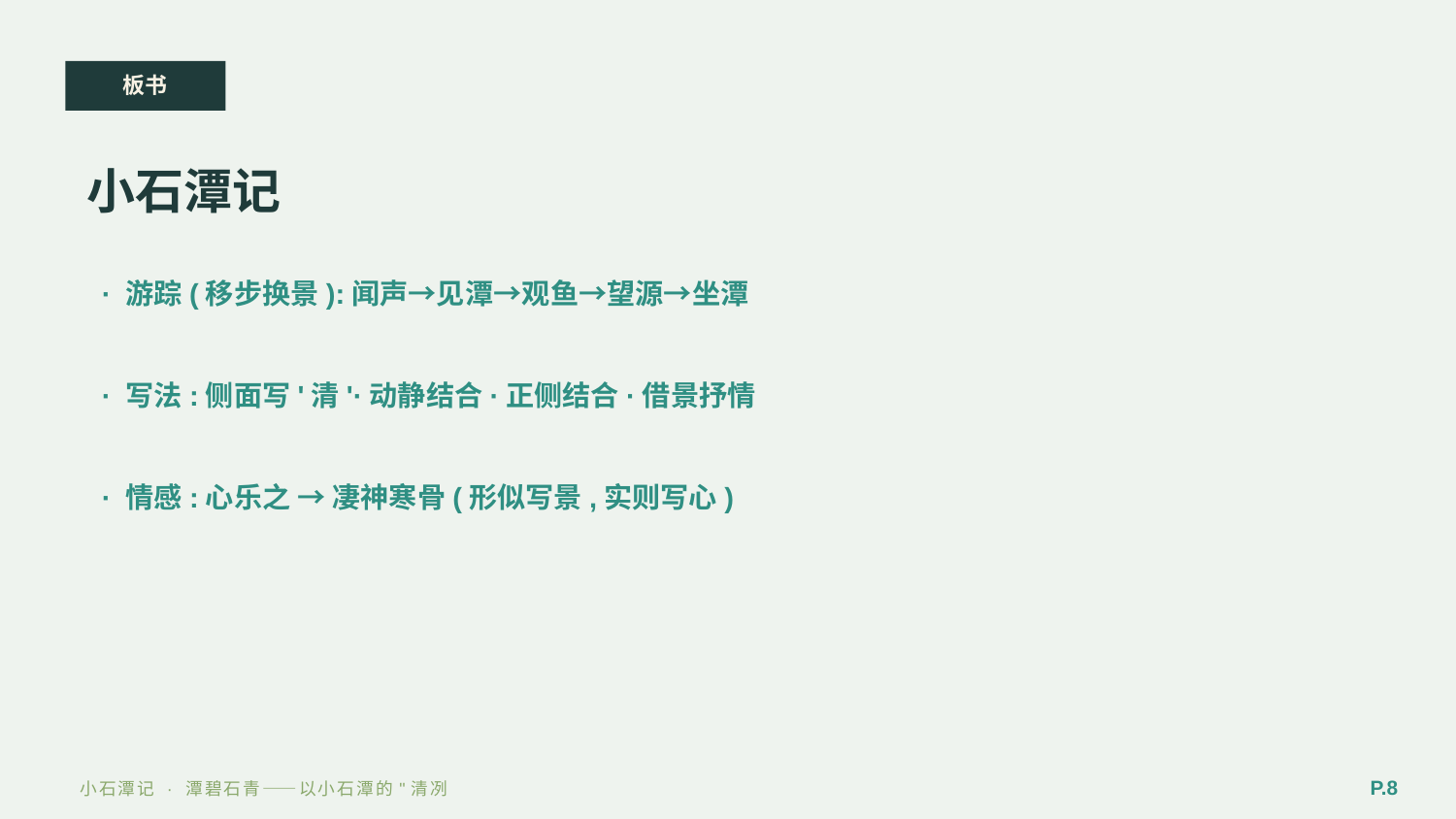

板书

小石潭记
· 游踪(移步换景):闻声→见潭→观鱼→望源→坐潭
· 写法:侧面写'清'·动静结合·正侧结合·借景抒情
· 情感:心乐之 → 凄神寒骨(形似写景,实则写心)
P.8
小石潭记 · 潭碧石青——以小石潭的"清冽